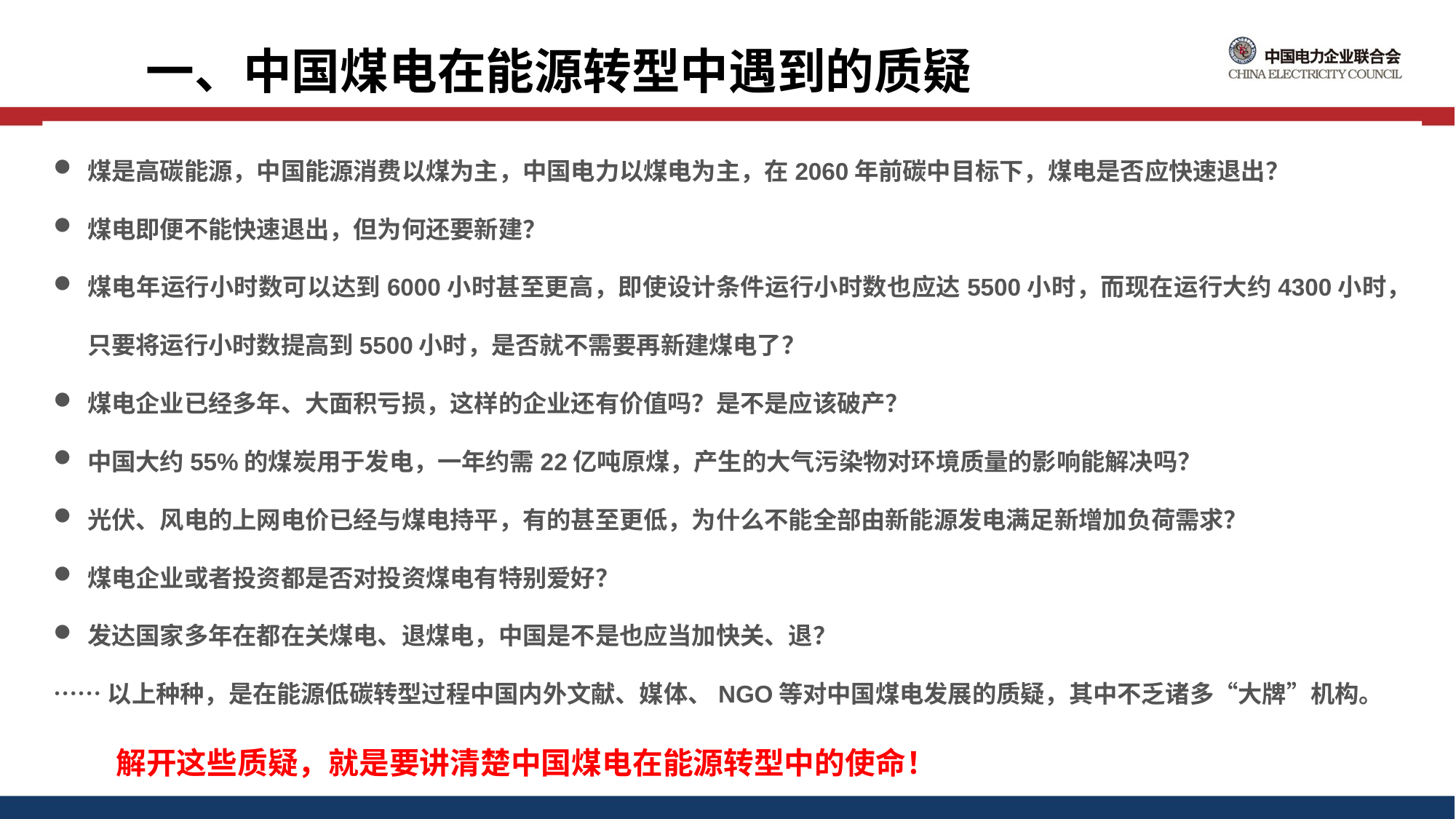

一、中国煤电在能源转型中遇到的质疑
煤是高碳能源，中国能源消费以煤为主，中国电力以煤电为主，在2060年前碳中目标下，煤电是否应快速退出？
煤电即便不能快速退出，但为何还要新建？
煤电年运行小时数可以达到6000小时甚至更高，即使设计条件运行小时数也应达5500小时，而现在运行大约4300小时，只要将运行小时数提高到5500小时，是否就不需要再新建煤电了？
煤电企业已经多年、大面积亏损，这样的企业还有价值吗？是不是应该破产？
中国大约55%的煤炭用于发电，一年约需22亿吨原煤，产生的大气污染物对环境质量的影响能解决吗？
光伏、风电的上网电价已经与煤电持平，有的甚至更低，为什么不能全部由新能源发电满足新增加负荷需求？
煤电企业或者投资都是否对投资煤电有特别爱好？
发达国家多年在都在关煤电、退煤电，中国是不是也应当加快关、退？
……以上种种，是在能源低碳转型过程中国内外文献、媒体、NGO等对中国煤电发展的质疑，其中不乏诸多“大牌”机构。
        解开这些质疑，就是要讲清楚中国煤电在能源转型中的使命！